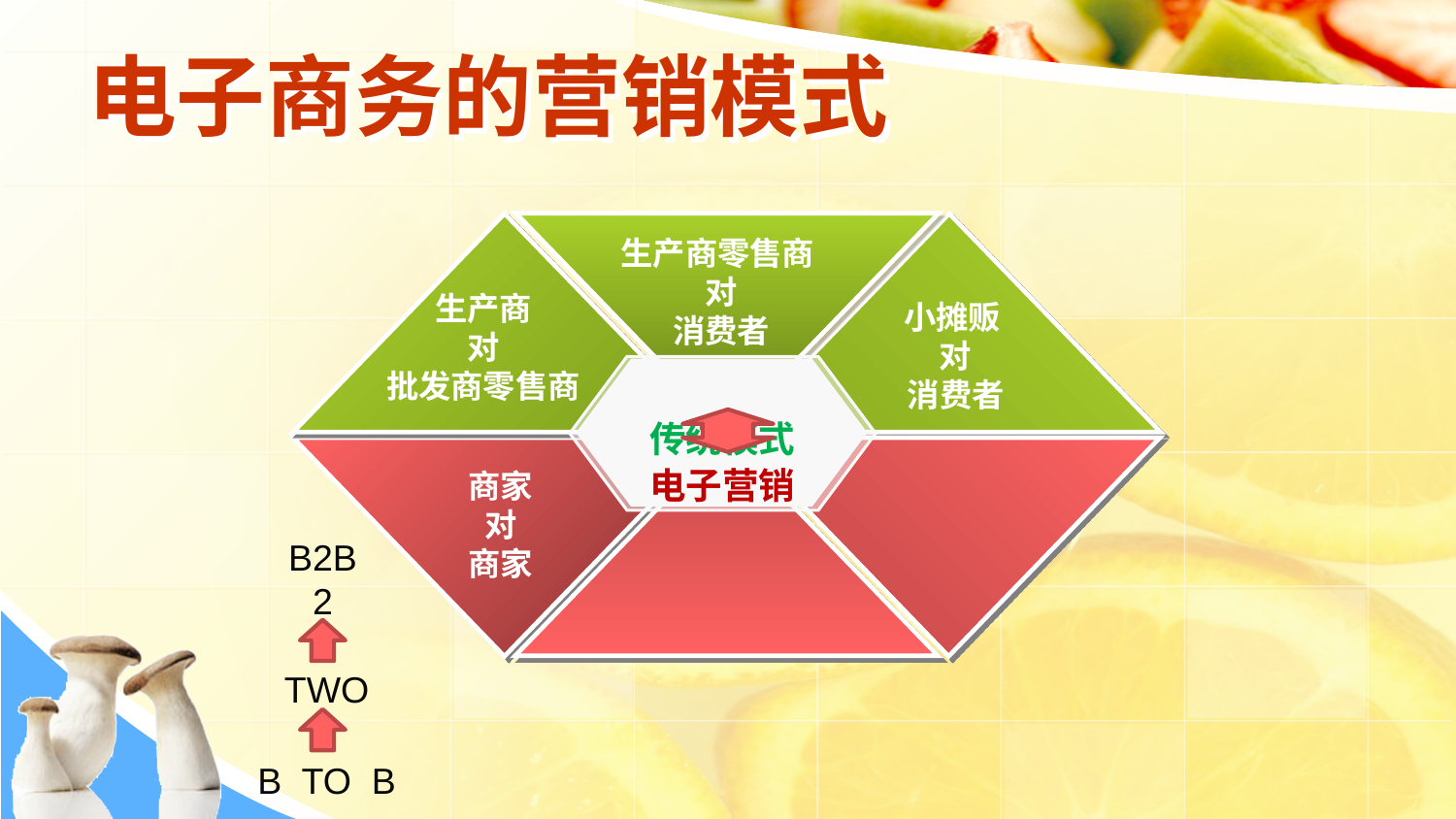

# 电子商务的营销模式

生产商零售商
对
消费者
生产商
对
批发商零售商
小摊贩
对
消费者

电子营销
传统模式
商家
对
商家
B2B
2

TWO

B  TO  B